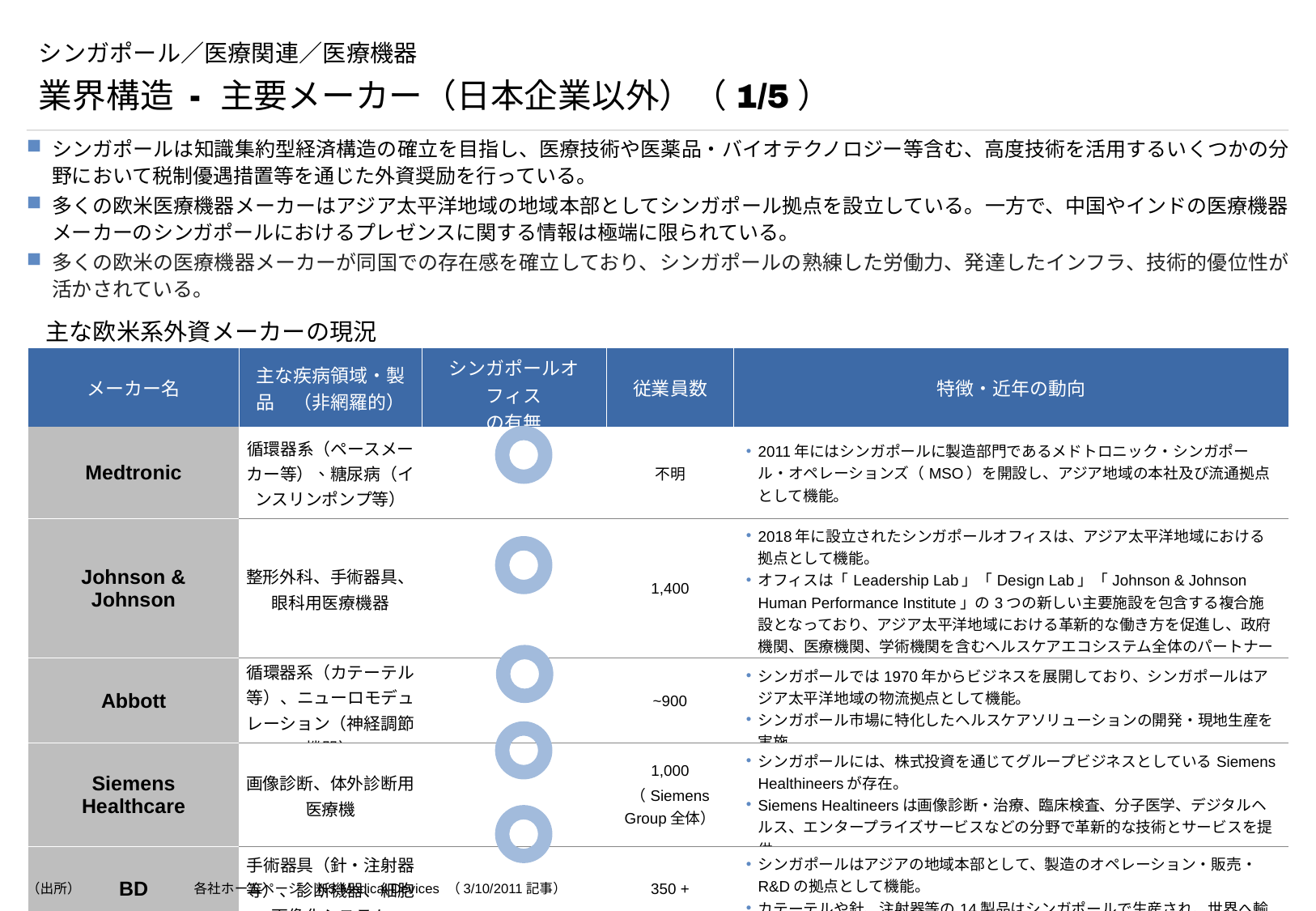

# シンガポール／医療関連／医療機器
業界構造 - 主要メーカー（日本企業以外）（1/5）
シンガポールは知識集約型経済構造の確立を目指し、医療技術や医薬品・バイオテクノロジー等含む、高度技術を活用するいくつかの分野において税制優遇措置等を通じた外資奨励を行っている。
多くの欧米医療機器メーカーはアジア太平洋地域の地域本部としてシンガポール拠点を設立している。一方で、中国やインドの医療機器メーカーのシンガポールにおけるプレゼンスに関する情報は極端に限られている。
多くの欧米の医療機器メーカーが同国での存在感を確立しており、シンガポールの熟練した労働力、発達したインフラ、技術的優位性が活かされている。
主な欧米系外資メーカーの現況
| メーカー名 | 主な疾病領域・製品　（非網羅的） | シンガポールオフィス の有無 | 従業員数 | 特徴・近年の動向 |
| --- | --- | --- | --- | --- |
| Medtronic | 循環器系（ペースメーカー等）、糖尿病（インスリンポンプ等） |  | 不明 | 2011年にはシンガポールに製造部門であるメドトロニック・シンガポール・オペレーションズ（MSO）を開設し、アジア地域の本社及び流通拠点として機能。 |
| Johnson & Johnson | 整形外科、手術器具、眼科用医療機器 |  | 1,400 | 2018年に設立されたシンガポールオフィスは、アジア太平洋地域における拠点として機能。 オフィスは「Leadership Lab」「Design Lab」「Johnson & Johnson Human Performance Institute」の3つの新しい主要施設を包含する複合施設となっており、アジア太平洋地域における革新的な働き方を促進し、政府機関、医療機関、学術機関を含むヘルスケアエコシステム全体のパートナーとの連携を深めることを目的としている。 |
| Abbott | 循環器系（カテーテル等）、ニューロモデュレーション（神経調節機器） |  | ~900 | シンガポールでは1970年からビジネスを展開しており、シンガポールはアジア太平洋地域の物流拠点として機能。 シンガポール市場に特化したヘルスケアソリューションの開発・現地生産を実施。 |
| Siemens Healthcare | 画像診断、体外診断用医療機 |  | 1,000 （Siemens Group全体） | シンガポールには、株式投資を通じてグループビジネスとしているSiemens Healthineersが存在。 Siemens Healtineersは画像診断・治療、臨床検査、分子医学、デジタルヘルス、エンタープライズサービスなどの分野で革新的な技術とサービスを提供。 |
| BD | 手術器具（針・注射器等）、診断機器、細胞画像化システム |  | 350 + | シンガポールはアジアの地域本部として、製造のオペレーション・販売・R&Dの拠点として機能。 カテーテルや針、注射器等の14製品はシンガポールで生産され、世界へ輸出されている。 |

（出所）	各社ホームページ、NS Medical Devices （3/10/2011記事）